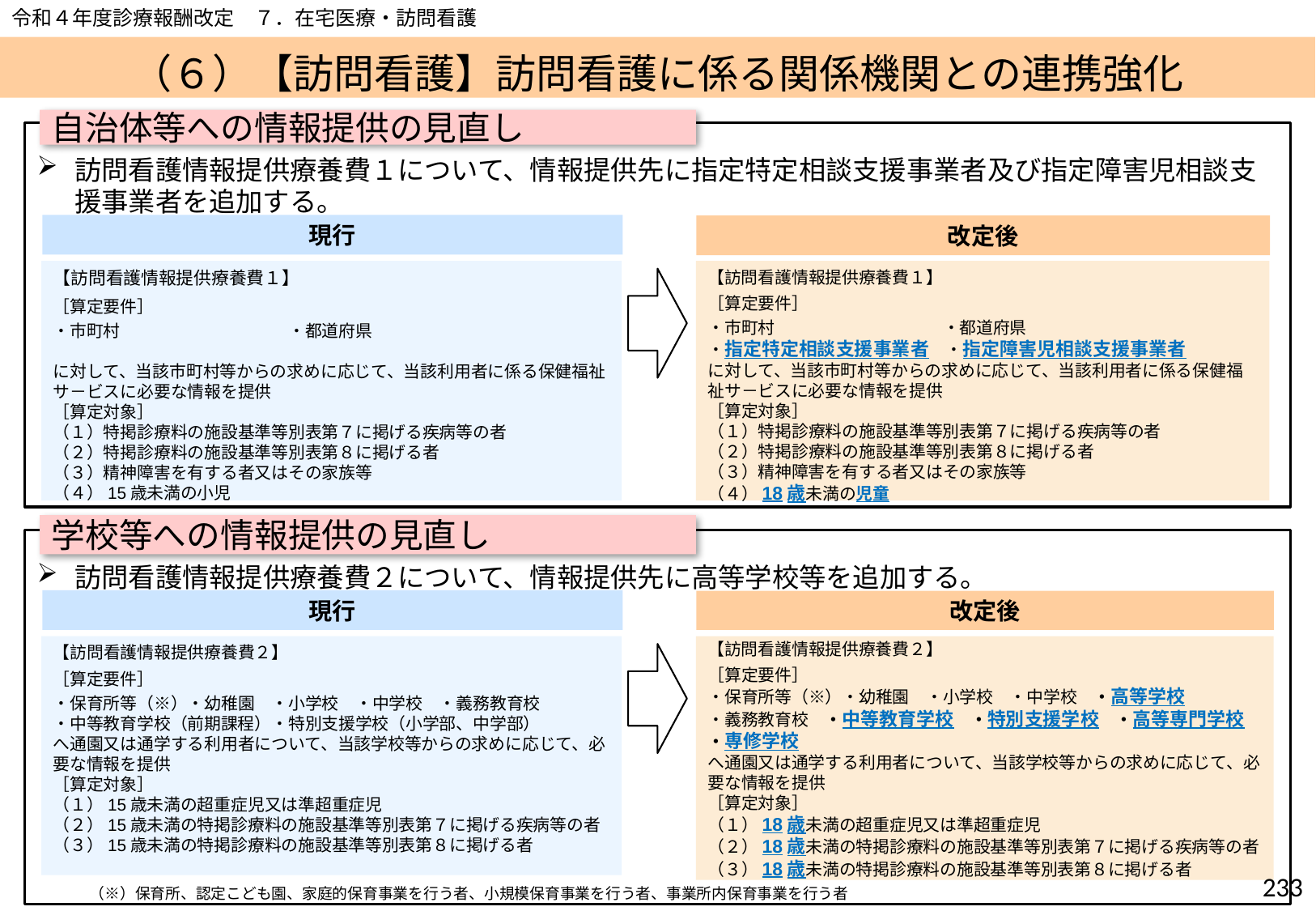

令和４年度診療報酬改定　７．在宅医療・訪問看護
# （６）【訪問看護】訪問看護に係る関係機関との連携強化
自治体等への情報提供の見直し

訪問看護情報提供療養費１について、情報提供先に指定特定相談支援事業者及び指定障害児相談支援事業者を追加する。
現行
改定後
【訪問看護情報提供療養費１】

［算定要件］

・市町村　　　　　　　　　　・都道府県

に対して、当該市町村等からの求めに応じて、当該利用者に係る保健福祉サ－ビスに必要な情報を提供
［算定対象］
（１）特掲診療料の施設基準等別表第７に掲げる疾病等の者
（２）特掲診療料の施設基準等別表第８に掲げる者
（３）精神障害を有する者又はその家族等
（４）15歳未満の小児

【訪問看護情報提供療養費１】

［算定要件］

・市町村　　　　　　　　　　・都道府県
・指定特定相談支援事業者　・指定障害児相談支援事業者
に対して、当該市町村等からの求めに応じて、当該利用者に係る保健福祉サ－ビスに必要な情報を提供
［算定対象］
（１）特掲診療料の施設基準等別表第７に掲げる疾病等の者
（２）特掲診療料の施設基準等別表第８に掲げる者
（３）精神障害を有する者又はその家族等
（４）18歳未満の児童

学校等への情報提供の見直し

訪問看護情報提供療養費２について、情報提供先に高等学校等を追加する。
現行
改定後
【訪問看護情報提供療養費２】

［算定要件］

・保育所等（※）・幼稚園　・小学校　・中学校　・義務教育校
・中等教育学校（前期課程）・特別支援学校（小学部、中学部）
へ通園又は通学する利用者について、当該学校等からの求めに応じて、必要な情報を提供
［算定対象］
（１）15歳未満の超重症児又は準超重症児
（２）15歳未満の特掲診療料の施設基準等別表第７に掲げる疾病等の者
（３）15歳未満の特掲診療料の施設基準等別表第８に掲げる者
【訪問看護情報提供療養費２】

［算定要件］
・保育所等（※）・幼稚園　・小学校　・中学校　・高等学校
・義務教育校　・中等教育学校　・特別支援学校　・高等専門学校
・専修学校
へ通園又は通学する利用者について、当該学校等からの求めに応じて、必要な情報を提供
［算定対象］
（１）18歳未満の超重症児又は準超重症児
（２）18歳未満の特掲診療料の施設基準等別表第７に掲げる疾病等の者
（３）18歳未満の特掲診療料の施設基準等別表第８に掲げる者

233
（※）保育所、認定こども園、家庭的保育事業を行う者、小規模保育事業を行う者、事業所内保育事業を行う者